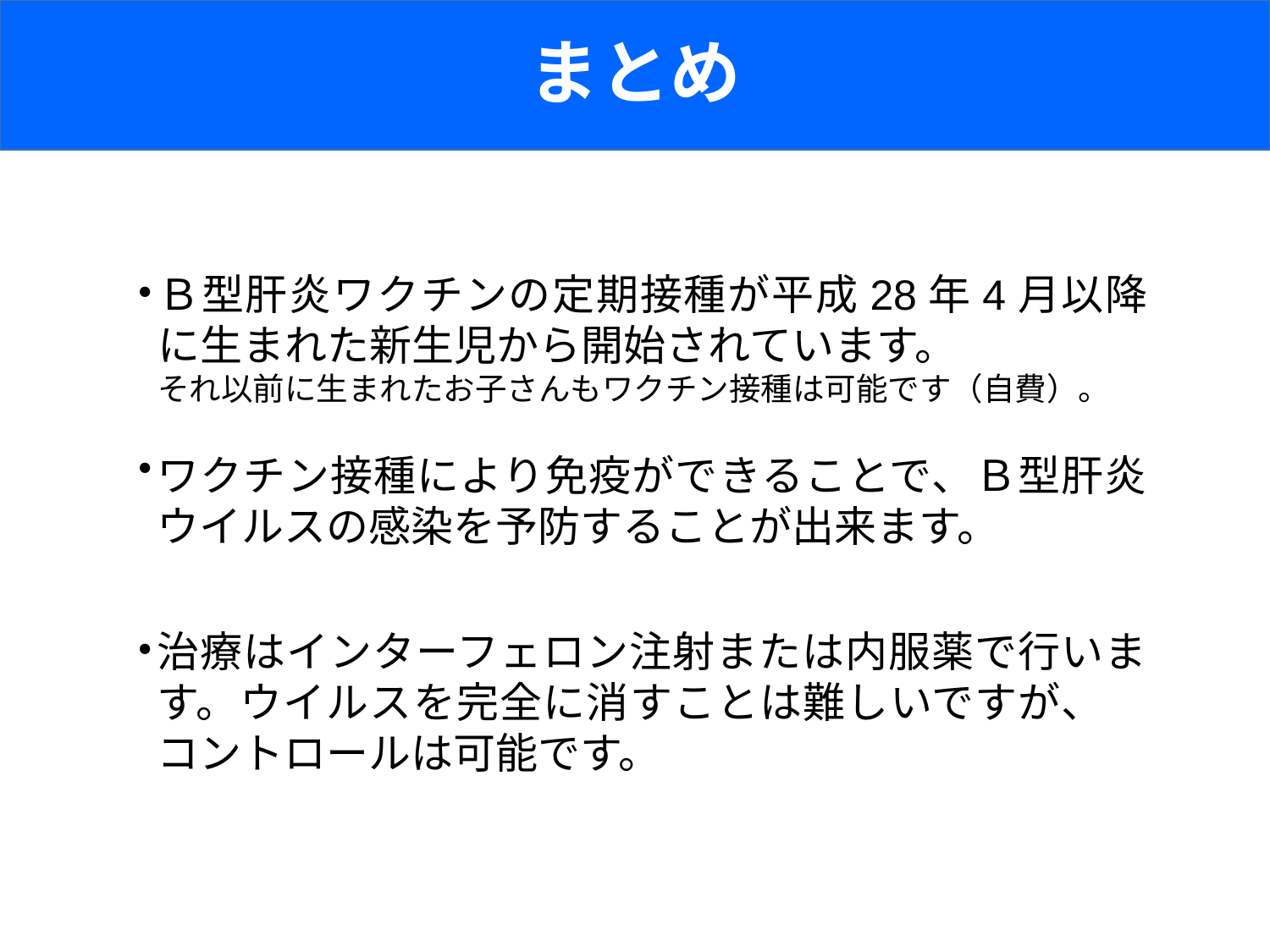

まとめ
・
Ｂ型肝炎ワクチンの定期接種が平成28年4月以降に生まれた新生児から開始されています。
それ以前に生まれたお子さんもワクチン接種は可能です（自費）。
・
ワクチン接種により免疫ができることで、Ｂ型肝炎ウイルスの感染を予防することが出来ます。
・
治療はインターフェロン注射または内服薬で行います。ウイルスを完全に消すことは難しいですが、　コントロールは可能です。